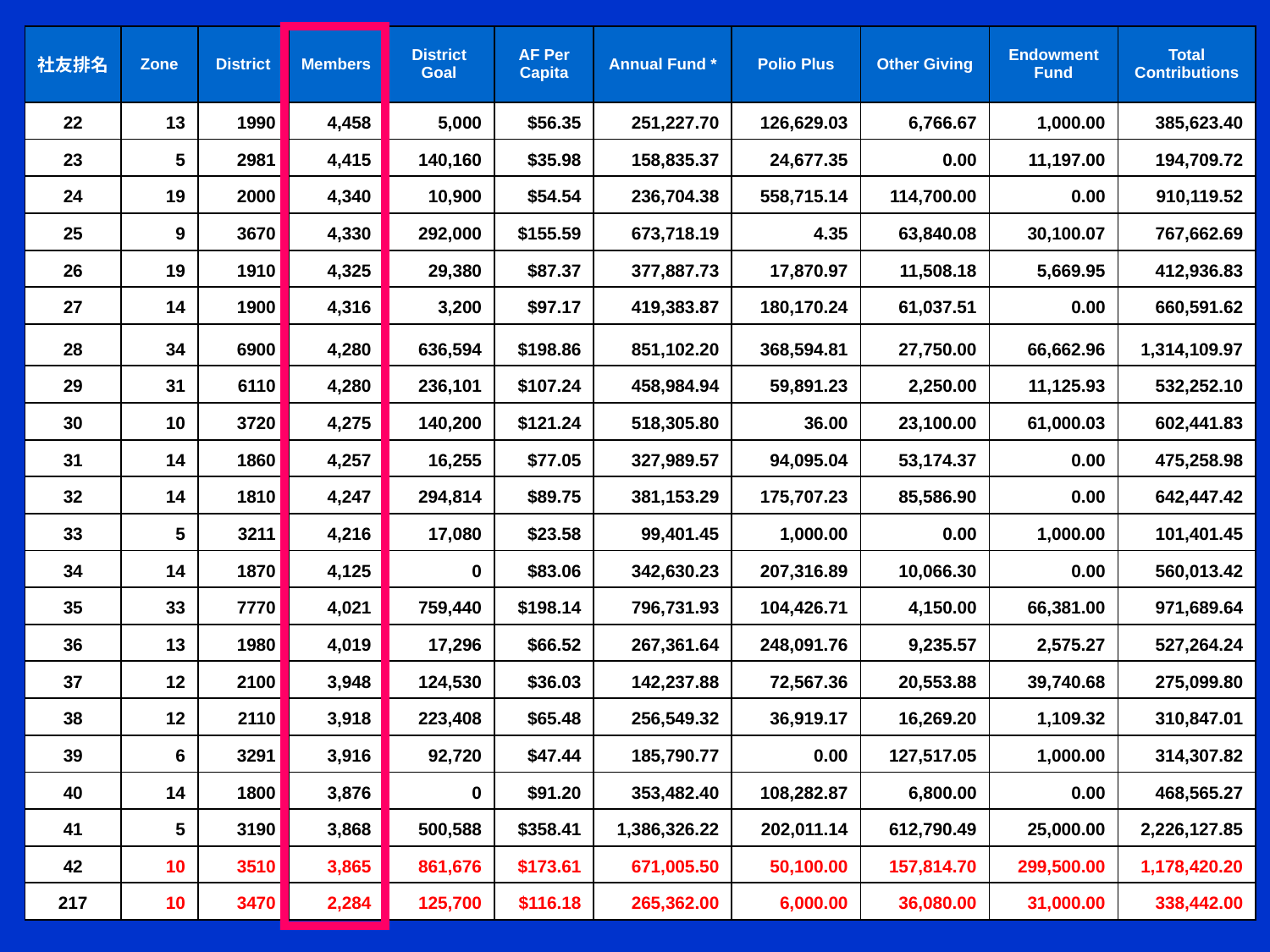

| 社友排名 | Zone | District | Members | District Goal | AF Per Capita | Annual Fund \* | Polio Plus | Other Giving | Endowment Fund | Total Contributions |
| --- | --- | --- | --- | --- | --- | --- | --- | --- | --- | --- |
| 22 | 13 | 1990 | 4,458 | 5,000 | $56.35 | 251,227.70 | 126,629.03 | 6,766.67 | 1,000.00 | 385,623.40 |
| 23 | 5 | 2981 | 4,415 | 140,160 | $35.98 | 158,835.37 | 24,677.35 | 0.00 | 11,197.00 | 194,709.72 |
| 24 | 19 | 2000 | 4,340 | 10,900 | $54.54 | 236,704.38 | 558,715.14 | 114,700.00 | 0.00 | 910,119.52 |
| 25 | 9 | 3670 | 4,330 | 292,000 | $155.59 | 673,718.19 | 4.35 | 63,840.08 | 30,100.07 | 767,662.69 |
| 26 | 19 | 1910 | 4,325 | 29,380 | $87.37 | 377,887.73 | 17,870.97 | 11,508.18 | 5,669.95 | 412,936.83 |
| 27 | 14 | 1900 | 4,316 | 3,200 | $97.17 | 419,383.87 | 180,170.24 | 61,037.51 | 0.00 | 660,591.62 |
| 28 | 34 | 6900 | 4,280 | 636,594 | $198.86 | 851,102.20 | 368,594.81 | 27,750.00 | 66,662.96 | 1,314,109.97 |
| 29 | 31 | 6110 | 4,280 | 236,101 | $107.24 | 458,984.94 | 59,891.23 | 2,250.00 | 11,125.93 | 532,252.10 |
| 30 | 10 | 3720 | 4,275 | 140,200 | $121.24 | 518,305.80 | 36.00 | 23,100.00 | 61,000.03 | 602,441.83 |
| 31 | 14 | 1860 | 4,257 | 16,255 | $77.05 | 327,989.57 | 94,095.04 | 53,174.37 | 0.00 | 475,258.98 |
| 32 | 14 | 1810 | 4,247 | 294,814 | $89.75 | 381,153.29 | 175,707.23 | 85,586.90 | 0.00 | 642,447.42 |
| 33 | 5 | 3211 | 4,216 | 17,080 | $23.58 | 99,401.45 | 1,000.00 | 0.00 | 1,000.00 | 101,401.45 |
| 34 | 14 | 1870 | 4,125 | 0 | $83.06 | 342,630.23 | 207,316.89 | 10,066.30 | 0.00 | 560,013.42 |
| 35 | 33 | 7770 | 4,021 | 759,440 | $198.14 | 796,731.93 | 104,426.71 | 4,150.00 | 66,381.00 | 971,689.64 |
| 36 | 13 | 1980 | 4,019 | 17,296 | $66.52 | 267,361.64 | 248,091.76 | 9,235.57 | 2,575.27 | 527,264.24 |
| 37 | 12 | 2100 | 3,948 | 124,530 | $36.03 | 142,237.88 | 72,567.36 | 20,553.88 | 39,740.68 | 275,099.80 |
| 38 | 12 | 2110 | 3,918 | 223,408 | $65.48 | 256,549.32 | 36,919.17 | 16,269.20 | 1,109.32 | 310,847.01 |
| 39 | 6 | 3291 | 3,916 | 92,720 | $47.44 | 185,790.77 | 0.00 | 127,517.05 | 1,000.00 | 314,307.82 |
| 40 | 14 | 1800 | 3,876 | 0 | $91.20 | 353,482.40 | 108,282.87 | 6,800.00 | 0.00 | 468,565.27 |
| 41 | 5 | 3190 | 3,868 | 500,588 | $358.41 | 1,386,326.22 | 202,011.14 | 612,790.49 | 25,000.00 | 2,226,127.85 |
| 42 | 10 | 3510 | 3,865 | 861,676 | $173.61 | 671,005.50 | 50,100.00 | 157,814.70 | 299,500.00 | 1,178,420.20 |
| 217 | 10 | 3470 | 2,284 | 125,700 | $116.18 | 265,362.00 | 6,000.00 | 36,080.00 | 31,000.00 | 338,442.00 |